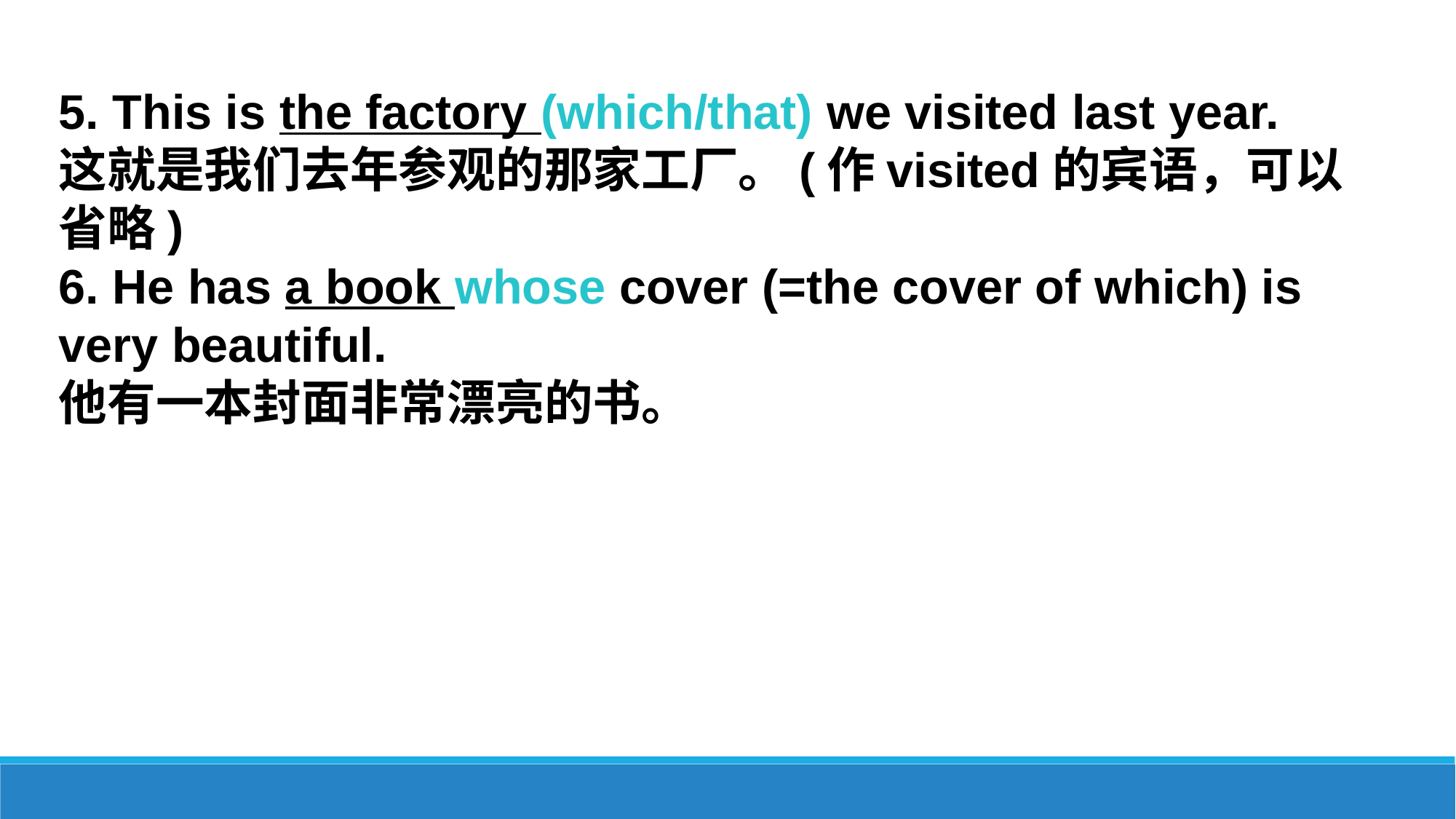

5. This is the factory (which/that) we visited last year.
这就是我们去年参观的那家工厂。(作visited的宾语，可以省略)
6. He has a book whose cover (=the cover of which) is very beautiful.
他有一本封面非常漂亮的书。